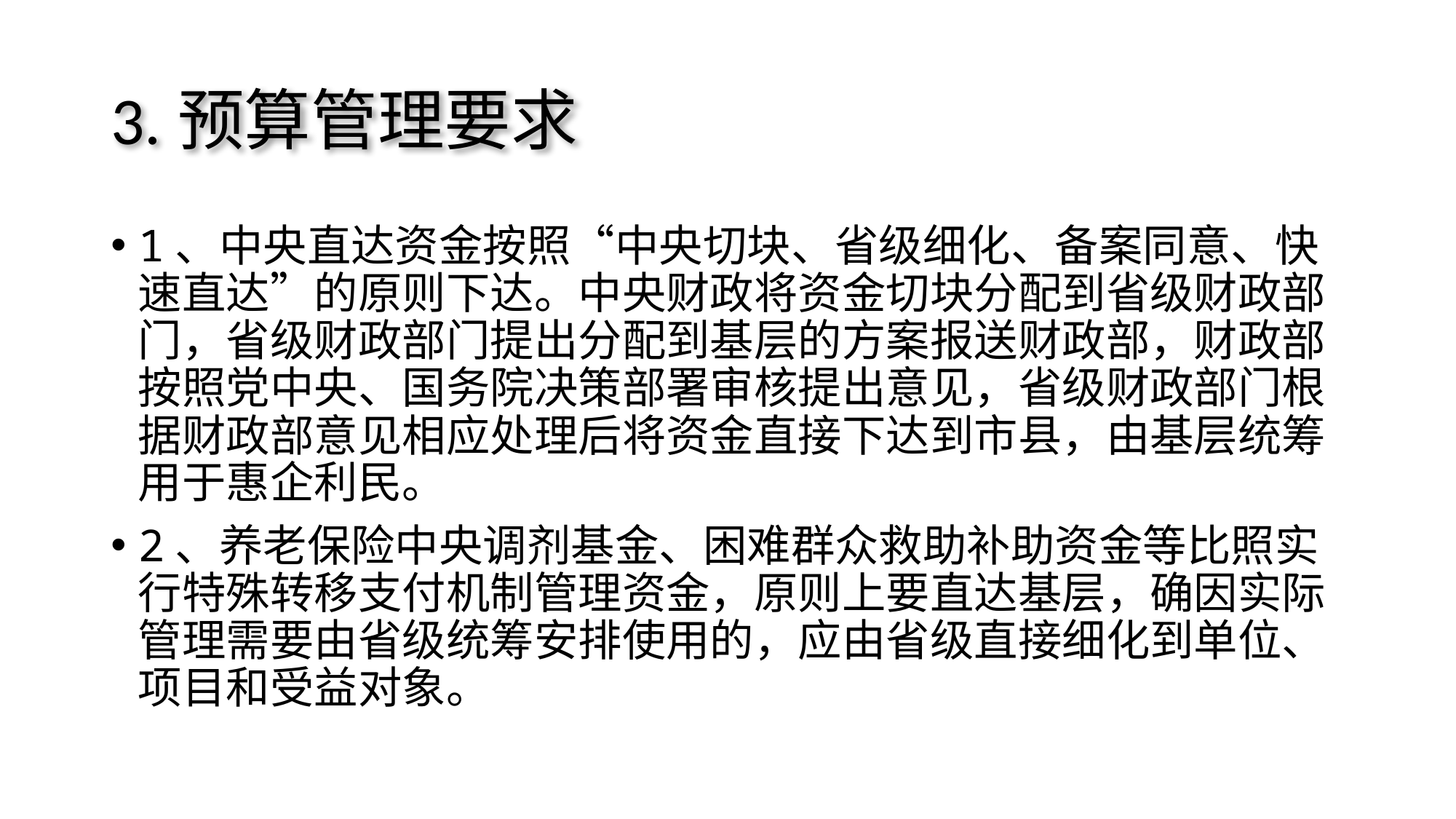

# 3.预算管理要求
1、中央直达资金按照“中央切块、省级细化、备案同意、快速直达”的原则下达。中央财政将资金切块分配到省级财政部门，省级财政部门提出分配到基层的方案报送财政部，财政部按照党中央、国务院决策部署审核提出意见，省级财政部门根据财政部意见相应处理后将资金直接下达到市县，由基层统筹用于惠企利民。
2、养老保险中央调剂基金、困难群众救助补助资金等比照实行特殊转移支付机制管理资金，原则上要直达基层，确因实际管理需要由省级统筹安排使用的，应由省级直接细化到单位、项目和受益对象。
8